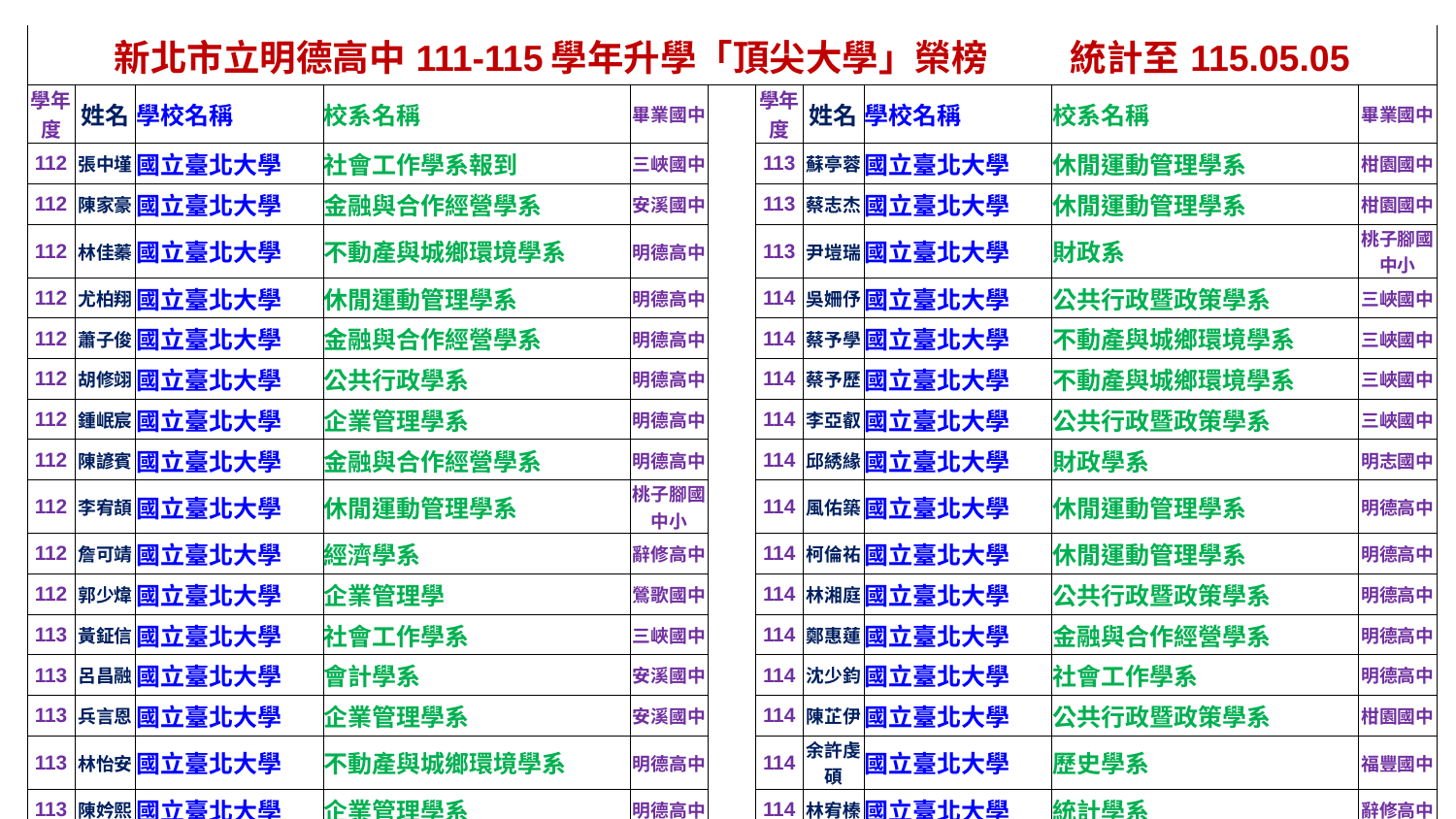

| 新北市立明德高中111-115學年升學「頂尖大學」榮榜 統計至115.05.05 |  |  |  |  |  |  |  |  |  |  |
| --- | --- | --- | --- | --- | --- | --- | --- | --- | --- | --- |
| 學年度 | 姓名 | 學校名稱 | 校系名稱 | 畢業國中 |  | 學年度 | 姓名 | 學校名稱 | 校系名稱 | 畢業國中 |
| 112 | 張中墐 | 國立臺北大學 | 社會工作學系報到 | 三峽國中 |  | 113 | 蘇亭蓉 | 國立臺北大學 | 休閒運動管理學系 | 柑園國中 |
| 112 | 陳家豪 | 國立臺北大學 | 金融與合作經營學系 | 安溪國中 |  | 113 | 蔡志杰 | 國立臺北大學 | 休閒運動管理學系 | 柑園國中 |
| 112 | 林佳蓁 | 國立臺北大學 | 不動產與城鄉環境學系 | 明德高中 |  | 113 | 尹塏瑞 | 國立臺北大學 | 財政系 | 桃子腳國中小 |
| 112 | 尤柏翔 | 國立臺北大學 | 休閒運動管理學系 | 明德高中 |  | 114 | 吳姍伃 | 國立臺北大學 | 公共行政暨政策學系 | 三峽國中 |
| 112 | 蕭子俊 | 國立臺北大學 | 金融與合作經營學系 | 明德高中 |  | 114 | 蔡予學 | 國立臺北大學 | 不動產與城鄉環境學系 | 三峽國中 |
| 112 | 胡修翊 | 國立臺北大學 | 公共行政學系 | 明德高中 |  | 114 | 蔡予歷 | 國立臺北大學 | 不動產與城鄉環境學系 | 三峽國中 |
| 112 | 鍾岷宸 | 國立臺北大學 | 企業管理學系 | 明德高中 |  | 114 | 李亞叡 | 國立臺北大學 | 公共行政暨政策學系 | 三峽國中 |
| 112 | 陳諺賓 | 國立臺北大學 | 金融與合作經營學系 | 明德高中 |  | 114 | 邱綉緣 | 國立臺北大學 | 財政學系 | 明志國中 |
| 112 | 李宥頡 | 國立臺北大學 | 休閒運動管理學系 | 桃子腳國中小 |  | 114 | 風佑築 | 國立臺北大學 | 休閒運動管理學系 | 明德高中 |
| 112 | 詹可靖 | 國立臺北大學 | 經濟學系 | 辭修高中 |  | 114 | 柯倫祐 | 國立臺北大學 | 休閒運動管理學系 | 明德高中 |
| 112 | 郭少煒 | 國立臺北大學 | 企業管理學 | 鶯歌國中 |  | 114 | 林湘庭 | 國立臺北大學 | 公共行政暨政策學系 | 明德高中 |
| 113 | 黃鉦信 | 國立臺北大學 | 社會工作學系 | 三峽國中 |  | 114 | 鄭惠蓮 | 國立臺北大學 | 金融與合作經營學系 | 明德高中 |
| 113 | 呂昌融 | 國立臺北大學 | 會計學系 | 安溪國中 |  | 114 | 沈少鈞 | 國立臺北大學 | 社會工作學系 | 明德高中 |
| 113 | 兵言恩 | 國立臺北大學 | 企業管理學系 | 安溪國中 |  | 114 | 陳芷伊 | 國立臺北大學 | 公共行政暨政策學系 | 柑園國中 |
| 113 | 林怡安 | 國立臺北大學 | 不動產與城鄉環境學系 | 明德高中 |  | 114 | 余許虔碩 | 國立臺北大學 | 歷史學系 | 福豐國中 |
| 113 | 陳妗熙 | 國立臺北大學 | 企業管理學系 | 明德高中 |  | 114 | 林宥榛 | 國立臺北大學 | 統計學系 | 辭修高中 |